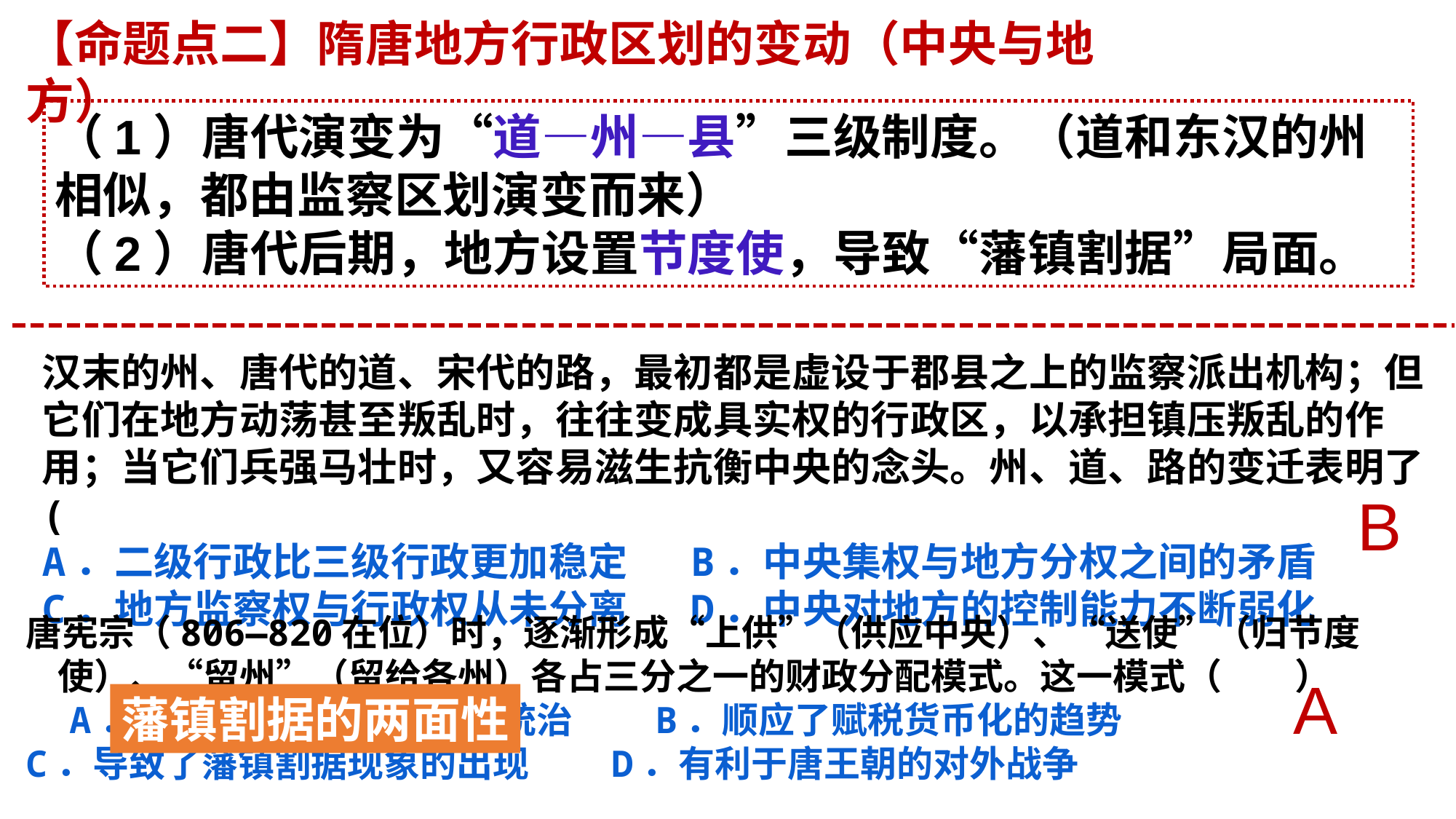

【命题点二】隋唐地方行政区划的变动（中央与地方）
（1）唐代演变为“道—州—县”三级制度。（道和东汉的州相似，都由监察区划演变而来）（2）唐代后期，地方设置节度使，导致“藩镇割据”局面。
汉末的州、唐代的道、宋代的路，最初都是虚设于郡县之上的监察派出机构；但它们在地方动荡甚至叛乱时，往往变成具实权的行政区，以承担镇压叛乱的作用；当它们兵强马壮时，又容易滋生抗衡中央的念头。州、道、路的变迁表明了(
A．二级行政比三级行政更加稳定      B．中央集权与地方分权之间的矛盾
C．地方监察权与行政权从未分离      D．中央对地方的控制能力不断弱化
B
唐宪宗（806—820在位）时，逐渐形成“上供”（供应中央）、“送使”（归节度使）、“留州”（留给各州）各占三分之一的财政分配模式。这一模式（　　）
  A．一定程度上延续了唐朝统治         B．顺应了赋税货币化的趋势C．导致了藩镇割据现象的出现         D．有利于唐王朝的对外战争
A
藩镇割据的两面性